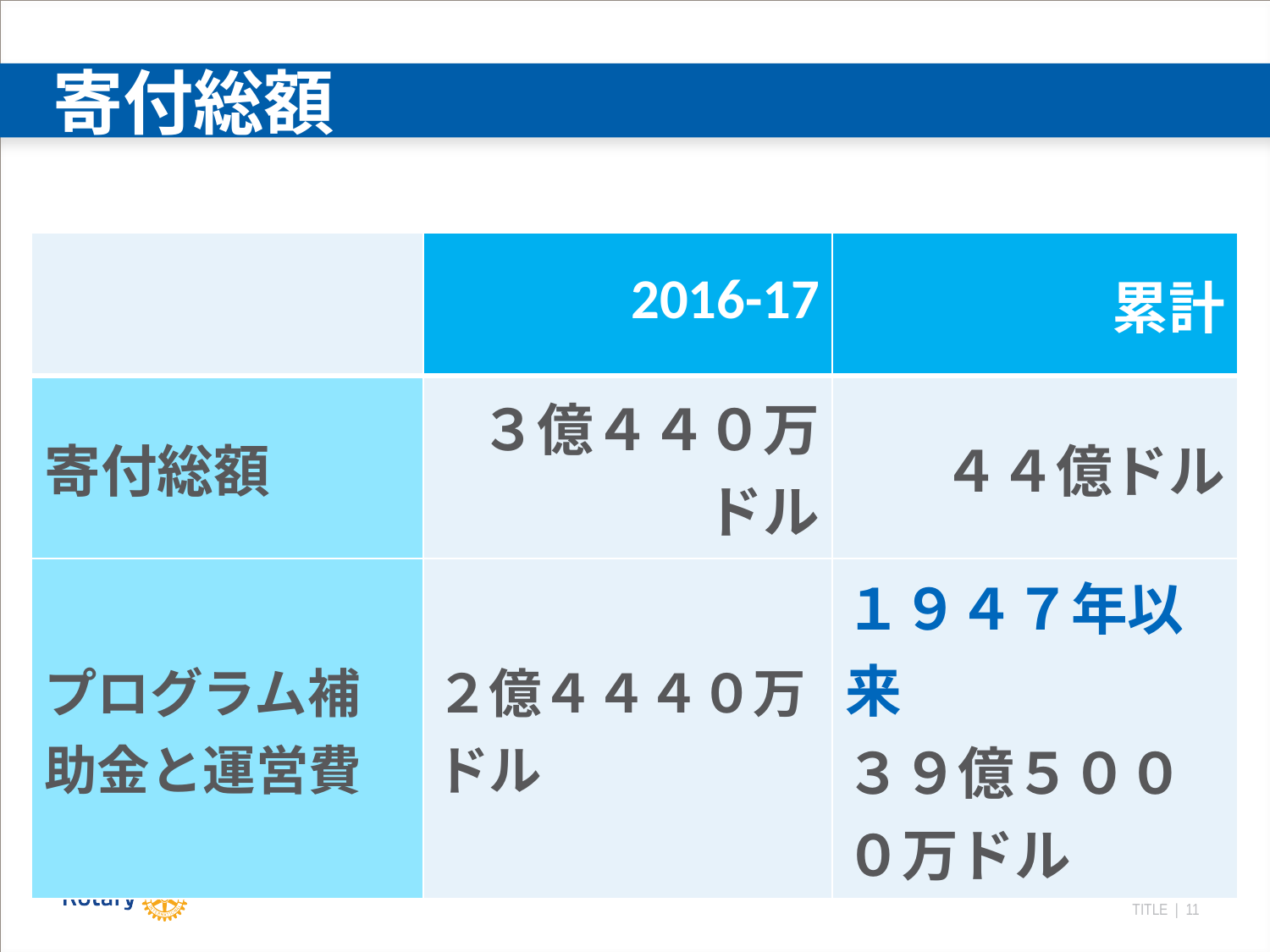

# 寄付総額
|  | 2016-17 | 累計 |
| --- | --- | --- |
| 寄付総額 | ３億４４０万ドル | ４４億ドル |
| プログラム補助金と運営費 | ２億４４４０万ドル | １９４７年以来 ３９億５０００万ドル |